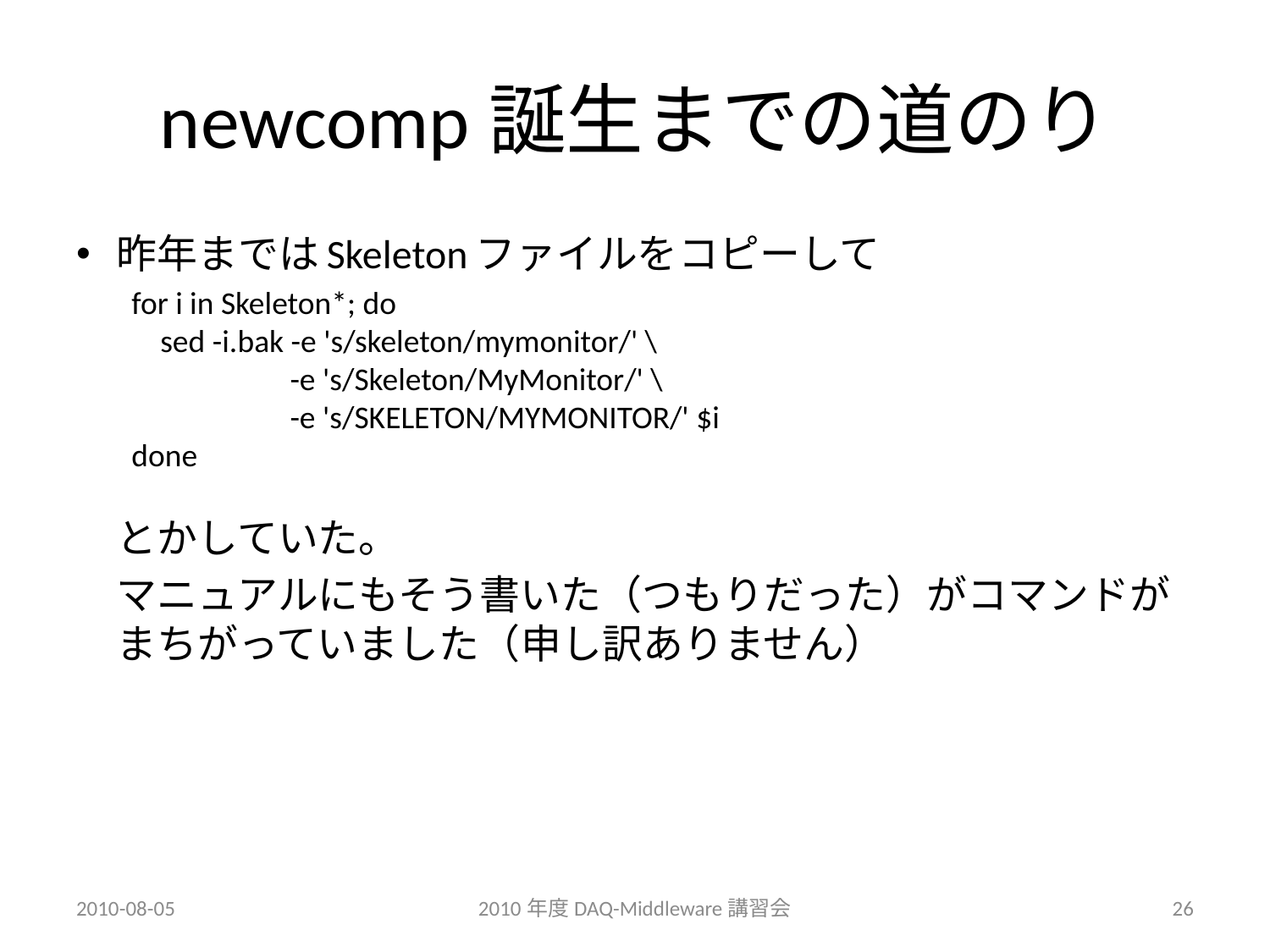

# newcomp誕生までの道のり
昨年まではSkeletonファイルをコピーして

	とかしていた。
	マニュアルにもそう書いた（つもりだった）がコマンドがまちがっていました（申し訳ありません）

for i in Skeleton*; do
    sed -i.bak -e 's/skeleton/mymonitor/' \
                      -e 's/Skeleton/MyMonitor/' \
                      -e 's/SKELETON/MYMONITOR/' $i
done
2010-08-05
2010年度DAQ-Middleware講習会
26